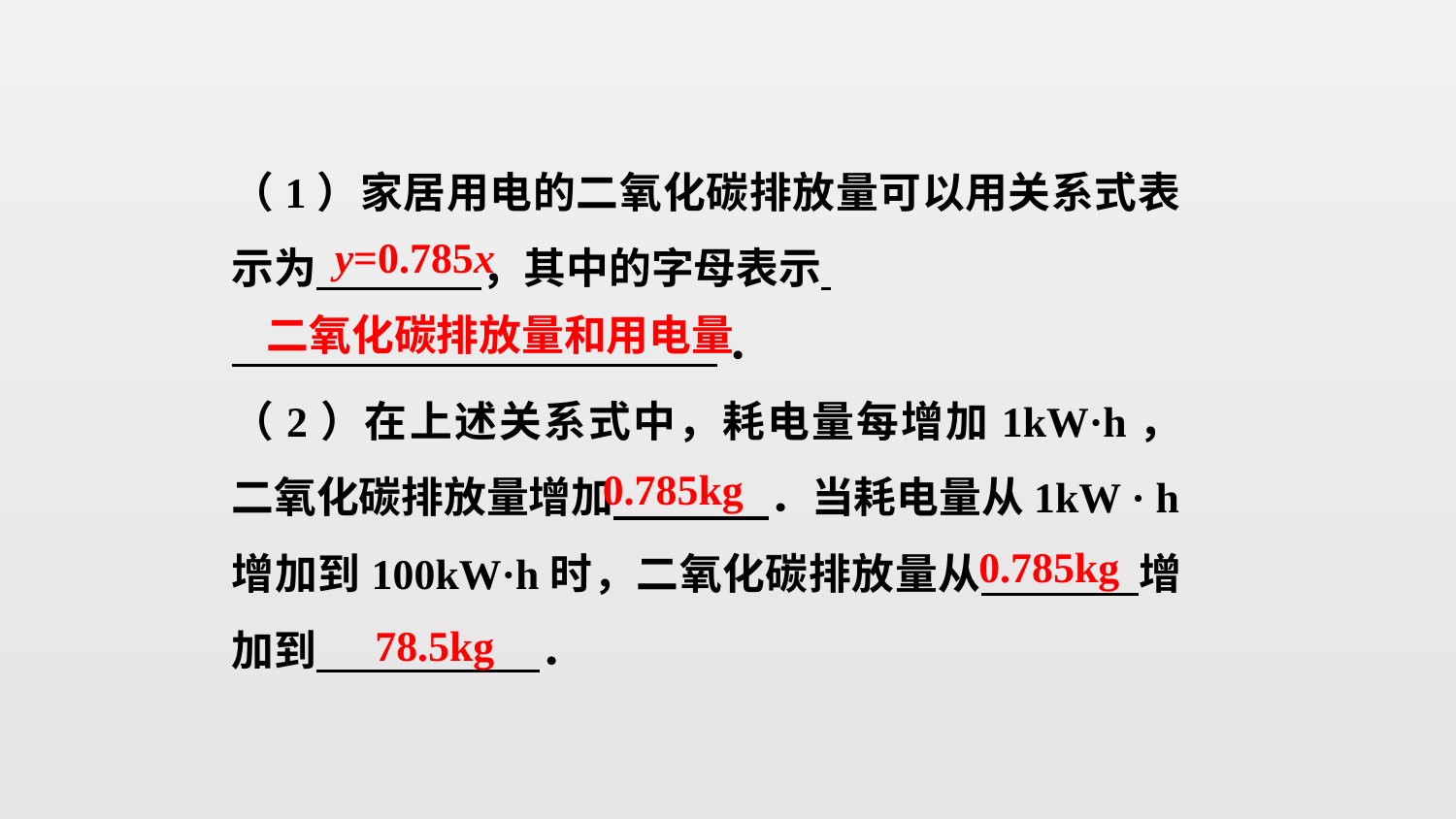

（1）家居用电的二氧化碳排放量可以用关系式表示为                 ，其中的字母表示
                                                  ．
（2）在上述关系式中，耗电量每增加1kW·h，二氧化碳排放量增加                ．当耗电量从1kW · h增加到100kW·h时，二氧化碳排放量从               增加到                       ．
y=0.785x
二氧化碳排放量和用电量
0.785kg
0.785kg
78.5kg